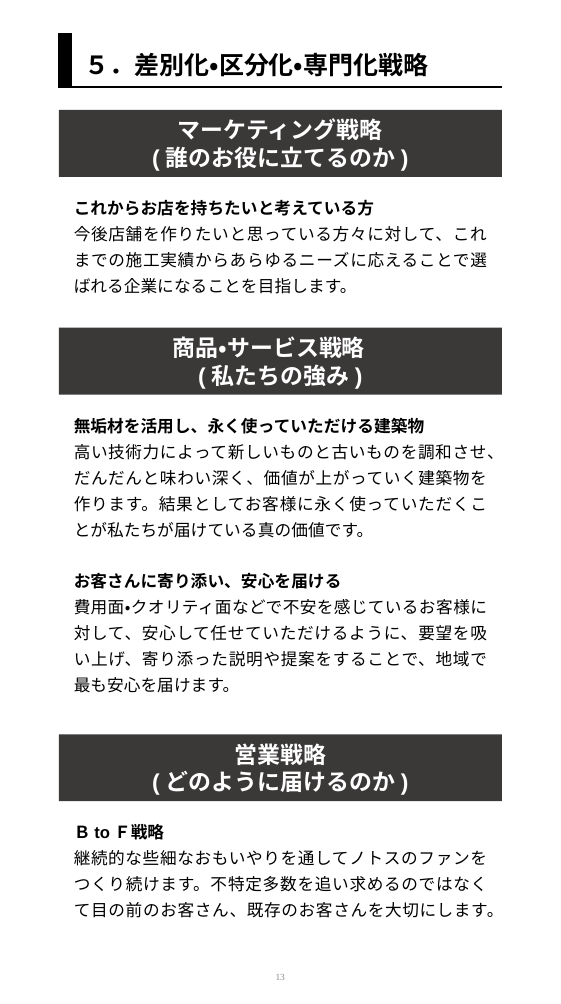

５．差別化・区分化・専門化戦略
マーケティング戦略
(誰のお役に立てるのか)
ＢtoＣの商品を扱い、来店型の商売で設計から工事まで安心して任せたい方。

BtoCにこだわり、下請けをしない。それが実学
これまでの施工実績から、今後店舗を作りたいと思っている方々に対して、最も価値を提供することができます。

色々なニーズに応えることができる
費用面・DIY・別の業者の紹介

個人事業主のお客様も増えてきている。
住宅4 店舗6が現状
お店作りをしたいと思っている方
競合もあまりいない。工務店は打合せが土日多いが
ノトスは日祝完全に休み、土曜もなるべく休みにしている

永く使える、手を抜かない
新しいものと古いものを融合する⇒調和
経験値　人脈

これからお店を持ちたいと考えている方
今後店舗を作りたいと思っている方々に対して、これまでの施工実績からあらゆるニーズに応えることで選ばれる企業になることを目指します。
商品・サービス戦略
(私たちの強み)
無垢材を活用し、永く使っていただける建築物
高い技術力によって新しいものと古いものを調和させ、だんだんと味わい深く、価値が上がっていく建築物を作ります。結果としてお客様に永く使っていただくことが私たちが届けている真の価値です。

お客さんに寄り添い、安心を届ける
費用面・クオリティ面などで不安を感じているお客様に対して、安心して任せていただけるように、要望を吸い上げ、寄り添った説明や提案をすることで、地域で最も安心を届けます。
営業戦略
(どのように届けるのか)
ＢtoＦ戦略
継続的な些細なおもいやりを通してノトスのファンをつくり続けます。不特定多数を追い求めるのではなくて目の前のお客さん、既存のお客さんを大切にします。
13